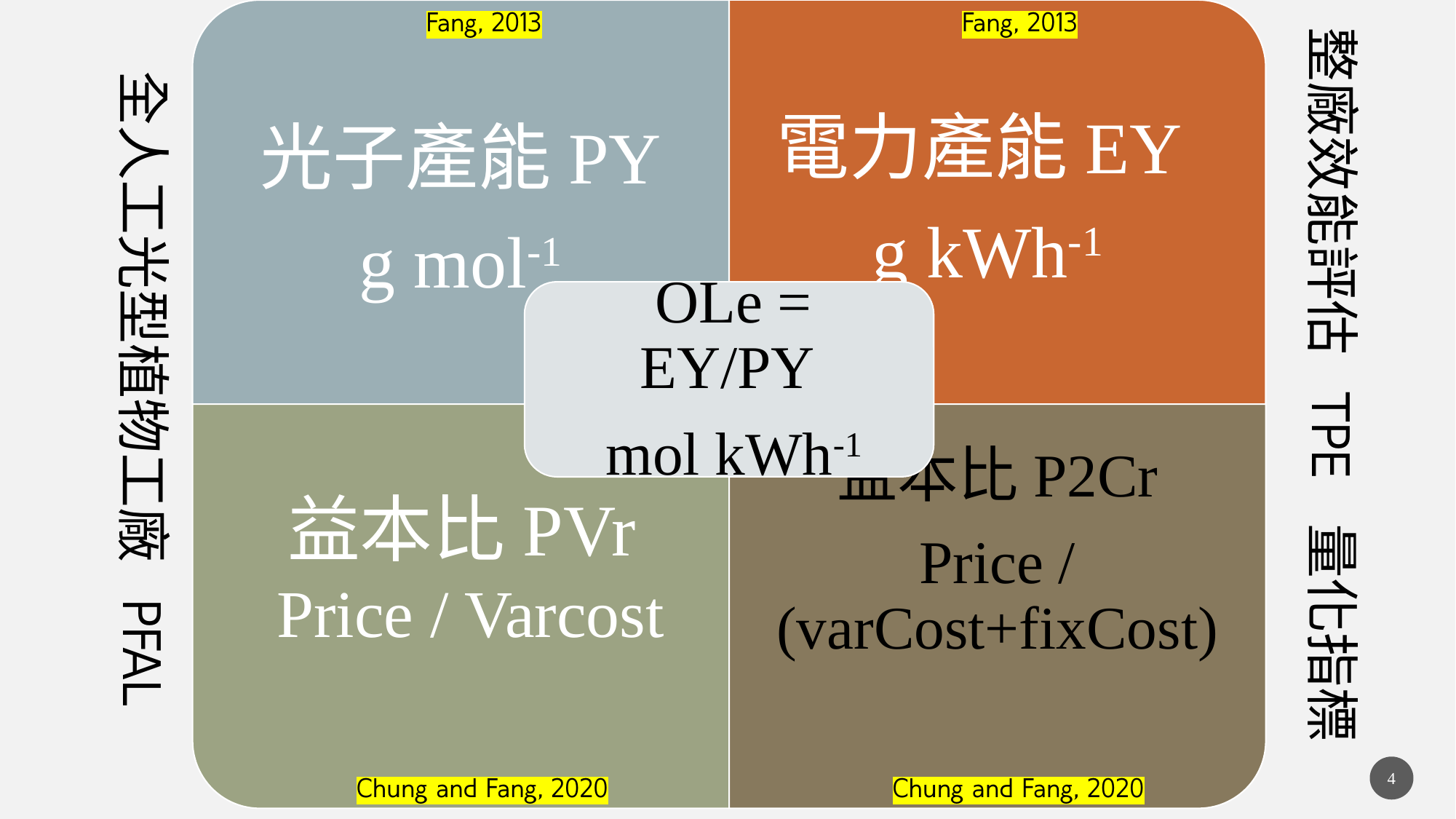

光子產能PY
g mol-1
電力產能EY
g kWh-1
益本比PVr
Price / Varcost

益本比P2Cr
Price / (varCost+fixCost)

OLe = EY/PY
mol kWh-1
Fang, 2013
Fang, 2013
整廠效能評估  TPE  量化指標
全人工光型植物工廠  PFAL
4
Chung and Fang, 2020
Chung and Fang, 2020